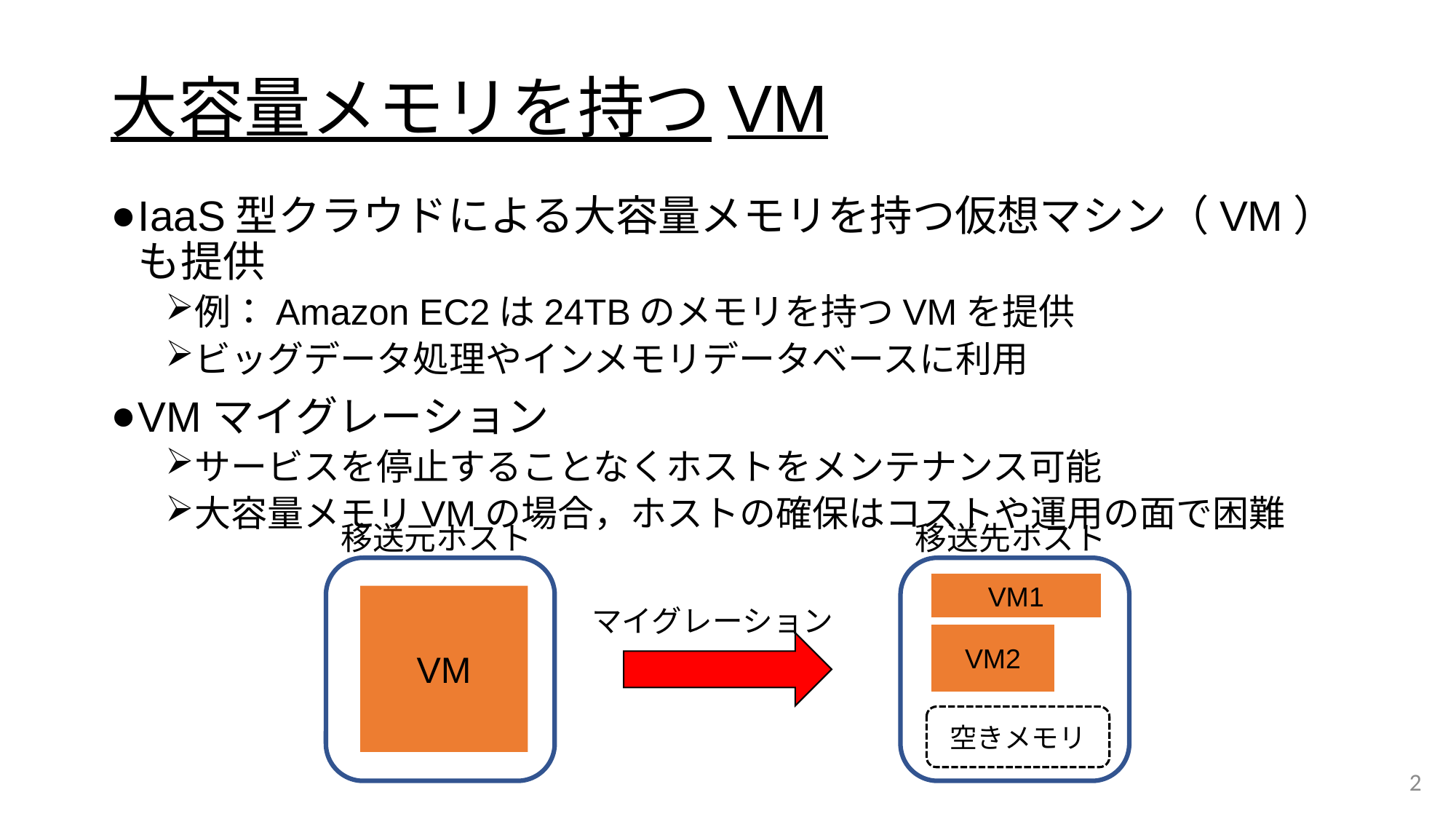

# 大容量メモリを持つVM
IaaS型クラウドによる大容量メモリを持つ仮想マシン（VM）も提供
例：Amazon EC2は24TBのメモリを持つVMを提供
ビッグデータ処理やインメモリデータベースに利用
VMマイグレーション
サービスを停止することなくホストをメンテナンス可能
大容量メモリVMの場合，ホストの確保はコストや運用の面で困難

移送先ホスト

移送元ホスト

VM1
VM
マイグレーション
VM2

空きメモリ
2